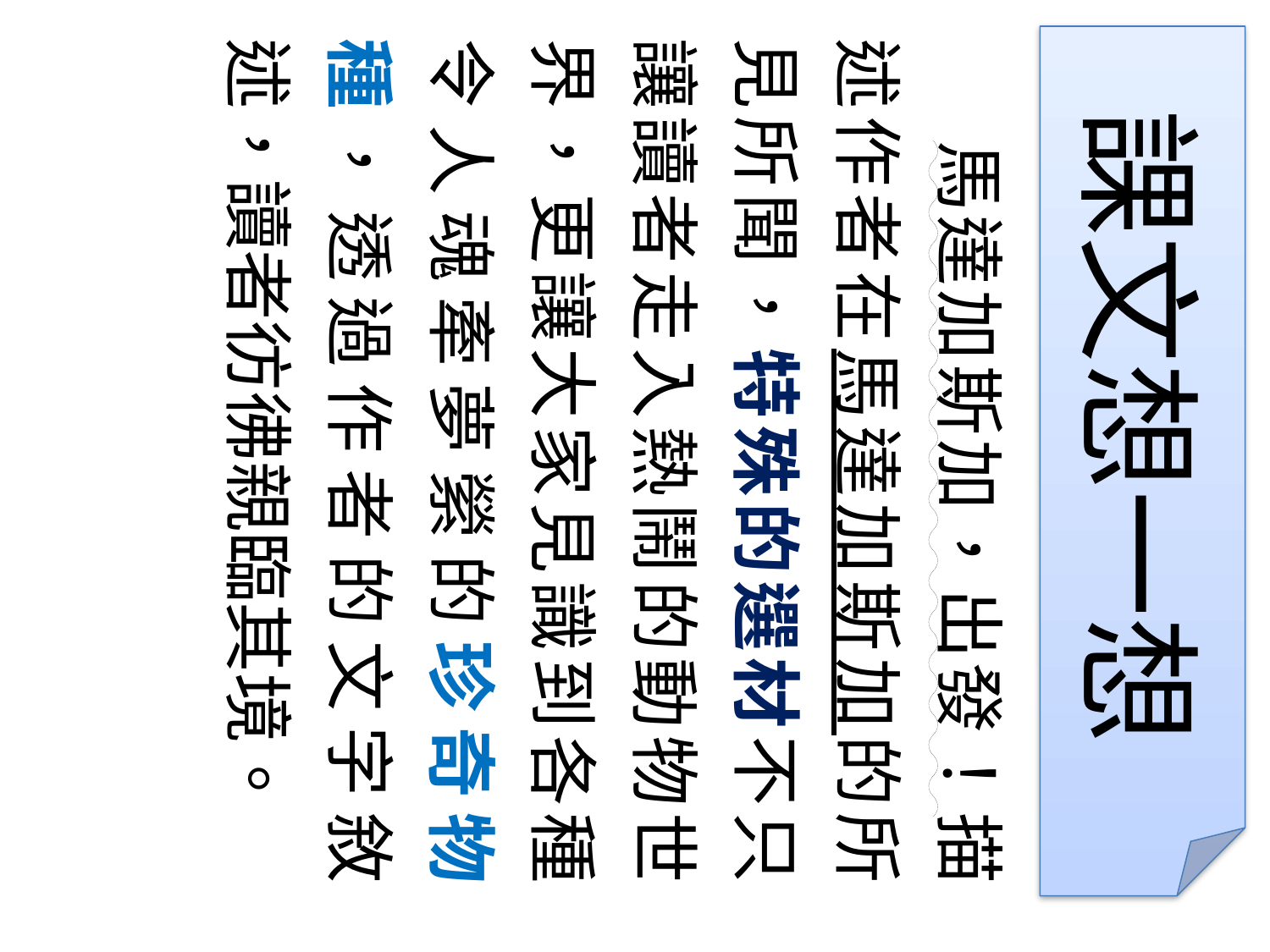

馬達加斯加，出發！描述作者在馬達加斯加的所見所聞，特殊的選材不只讓讀者走入熱鬧的動物世界，更讓大家見識到各種令人魂牽夢縈的珍奇物種，透過作者的文字敘述，讀者彷彿親臨其境。
課文想一想